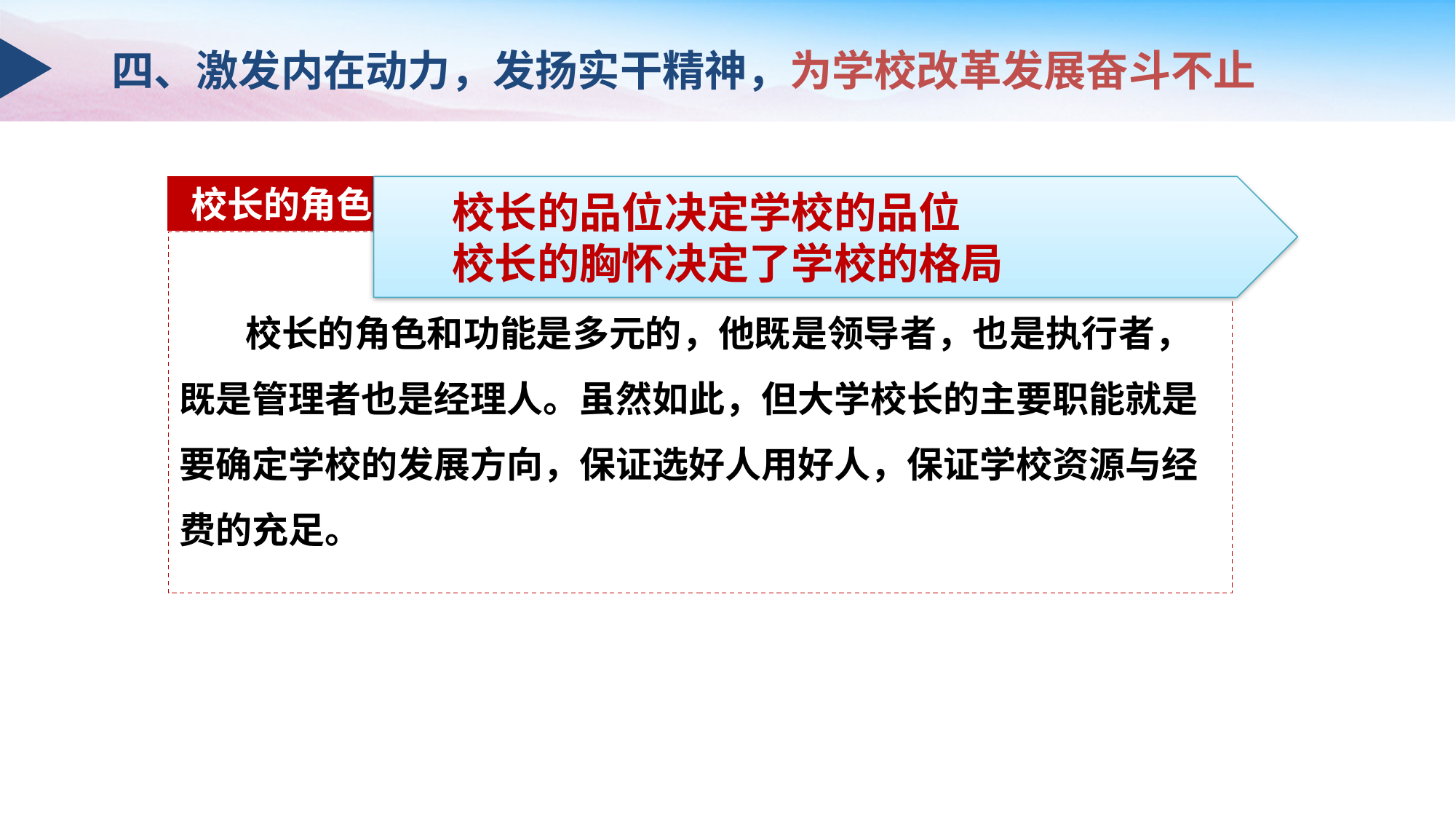

四、激发内在动力，发扬实干精神，为学校改革发展奋斗不止
 校长的角色
      校长的品位决定学校的品位
      校长的胸怀决定了学校的格局

       校长的角色和功能是多元的，他既是领导者，也是执行者，既是管理者也是经理人。虽然如此，但大学校长的主要职能就是要确定学校的发展方向，保证选好人用好人，保证学校资源与经费的充足。